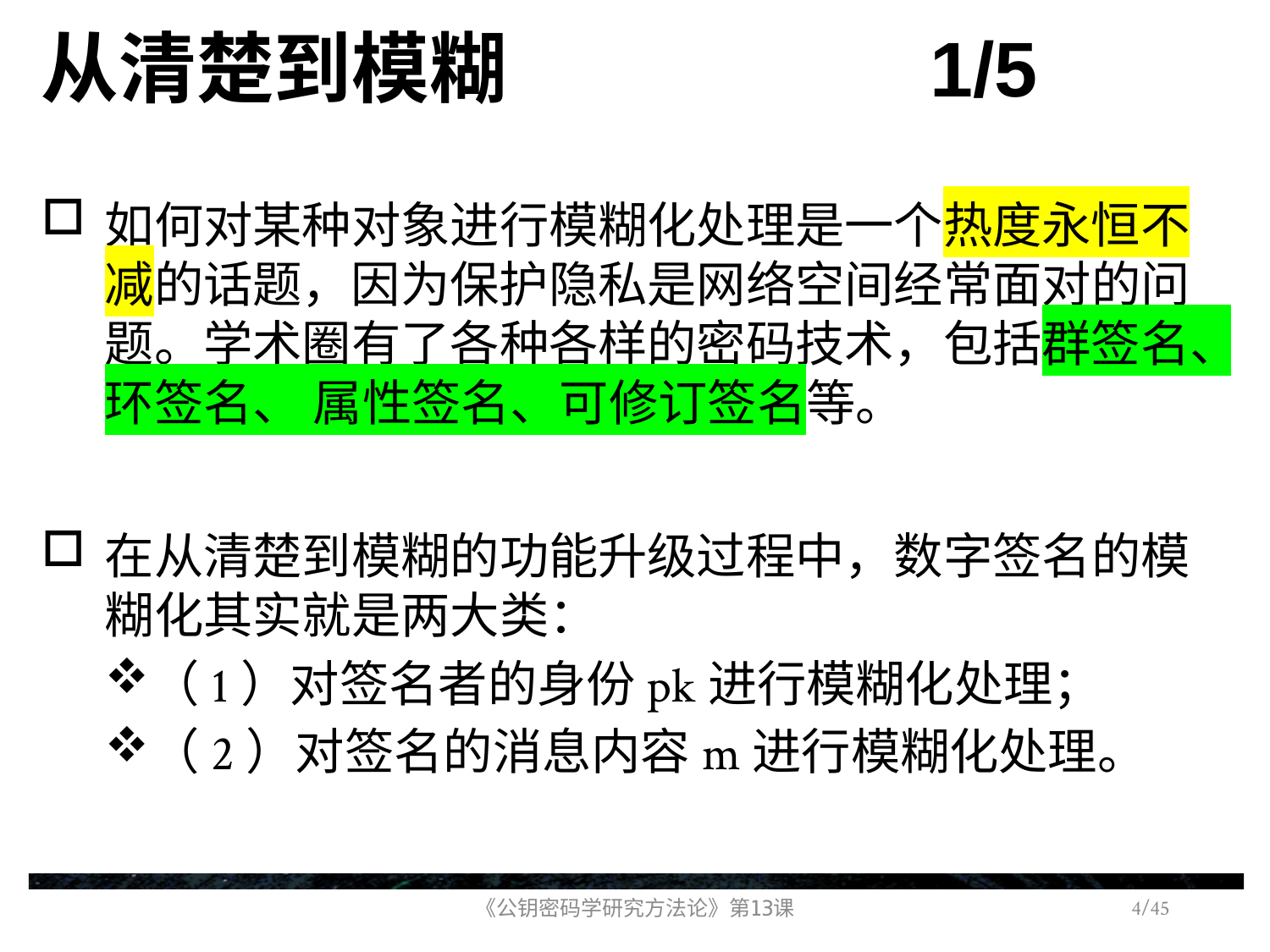

# 从清楚到模糊                       1/5
如何对某种对象进行模糊化处理是一个热度永恒不减的话题，因为保护隐私是网络空间经常面对的问题。学术圈有了各种各样的密码技术，包括群签名、环签名、 属性签名、可修订签名等。

在从清楚到模糊的功能升级过程中，数字签名的模糊化其实就是两大类：
（1）对签名者的身份pk进行模糊化处理；
（2）对签名的消息内容m进行模糊化处理。

《公钥密码学研究方法论》第13课
4/45